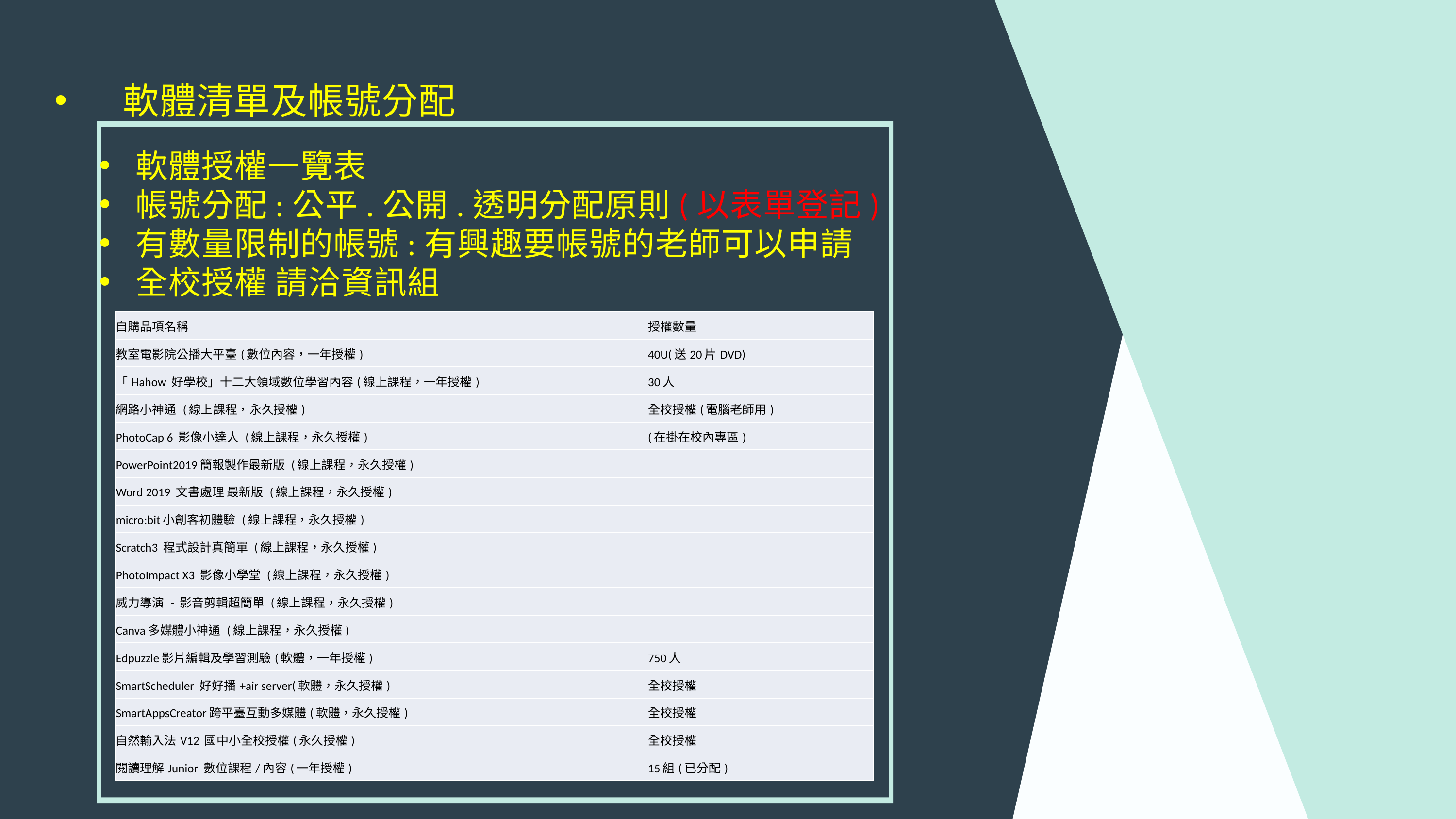

軟體清單及帳號分配

軟體授權一覽表
帳號分配:公平.公開.透明分配原則(以表單登記)
有數量限制的帳號:有興趣要帳號的老師可以申請
全校授權 請洽資訊組

| 自購品項名稱 | 授權數量 |
| --- | --- |
| 教室電影院公播大平臺(數位內容，一年授權) | 40U(送20片DVD) |
| 「Hahow 好學校」十二大領域數位學習內容(線上課程，一年授權) | 30人 |
| 網路小神通 (線上課程，永久授權) | 全校授權(電腦老師用) |
| PhotoCap 6 影像小達人 (線上課程，永久授權) | (在掛在校內專區) |
| PowerPoint2019簡報製作最新版 (線上課程，永久授權) |  |
| Word 2019 文書處理 最新版 (線上課程，永久授權) |  |
| micro:bit小創客初體驗 (線上課程，永久授權) |  |
| Scratch3 程式設計真簡單 (線上課程，永久授權) |  |
| PhotoImpact X3 影像小學堂 (線上課程，永久授權) |  |
| 威力導演 - 影音剪輯超簡單 (線上課程，永久授權) |  |
| Canva多媒體小神通 (線上課程，永久授權) |  |
| Edpuzzle影片編輯及學習測驗(軟體，一年授權) | 750人 |
| SmartScheduler 好好播+air server(軟體，永久授權) | 全校授權 |
| SmartAppsCreator跨平臺互動多媒體(軟體，永久授權) | 全校授權 |
| 自然輸入法V12 國中小全校授權(永久授權) | 全校授權 |
| 閱讀理解Junior 數位課程/內容(一年授權) | 15組(已分配) |